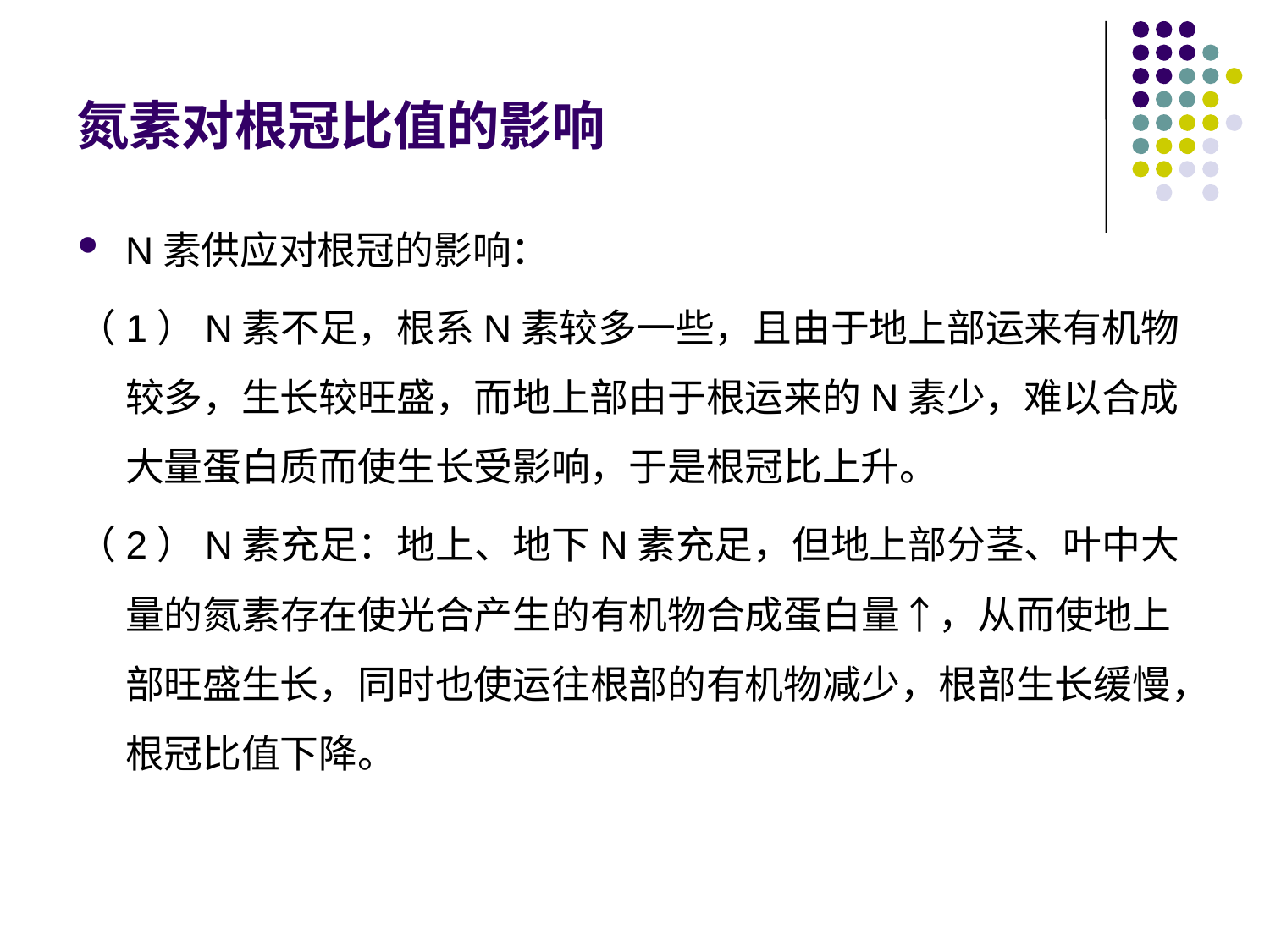

# 氮素对根冠比值的影响
N素供应对根冠的影响：
（1）N素不足，根系N素较多一些，且由于地上部运来有机物较多，生长较旺盛，而地上部由于根运来的N素少，难以合成大量蛋白质而使生长受影响，于是根冠比上升。
（2）N素充足：地上、地下N素充足，但地上部分茎、叶中大量的氮素存在使光合产生的有机物合成蛋白量↑，从而使地上部旺盛生长，同时也使运往根部的有机物减少，根部生长缓慢，根冠比值下降。